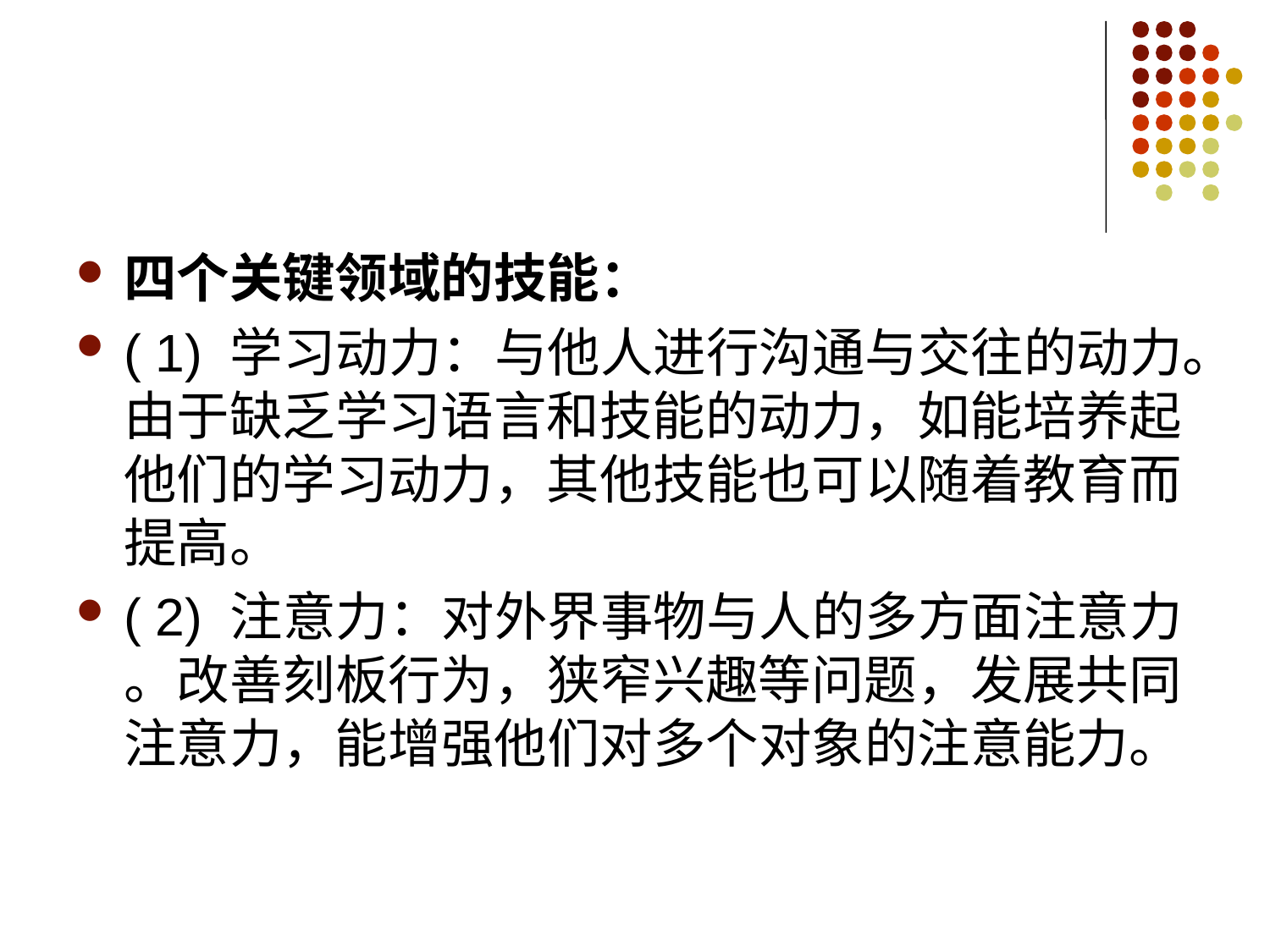

#
四个关键领域的技能：
( 1) 学习动力：与他人进行沟通与交往的动力。由于缺乏学习语言和技能的动力，如能培养起他们的学习动力，其他技能也可以随着教育而提高。
( 2) 注意力：对外界事物与人的多方面注意力 。改善刻板行为，狭窄兴趣等问题，发展共同注意力，能增强他们对多个对象的注意能力。